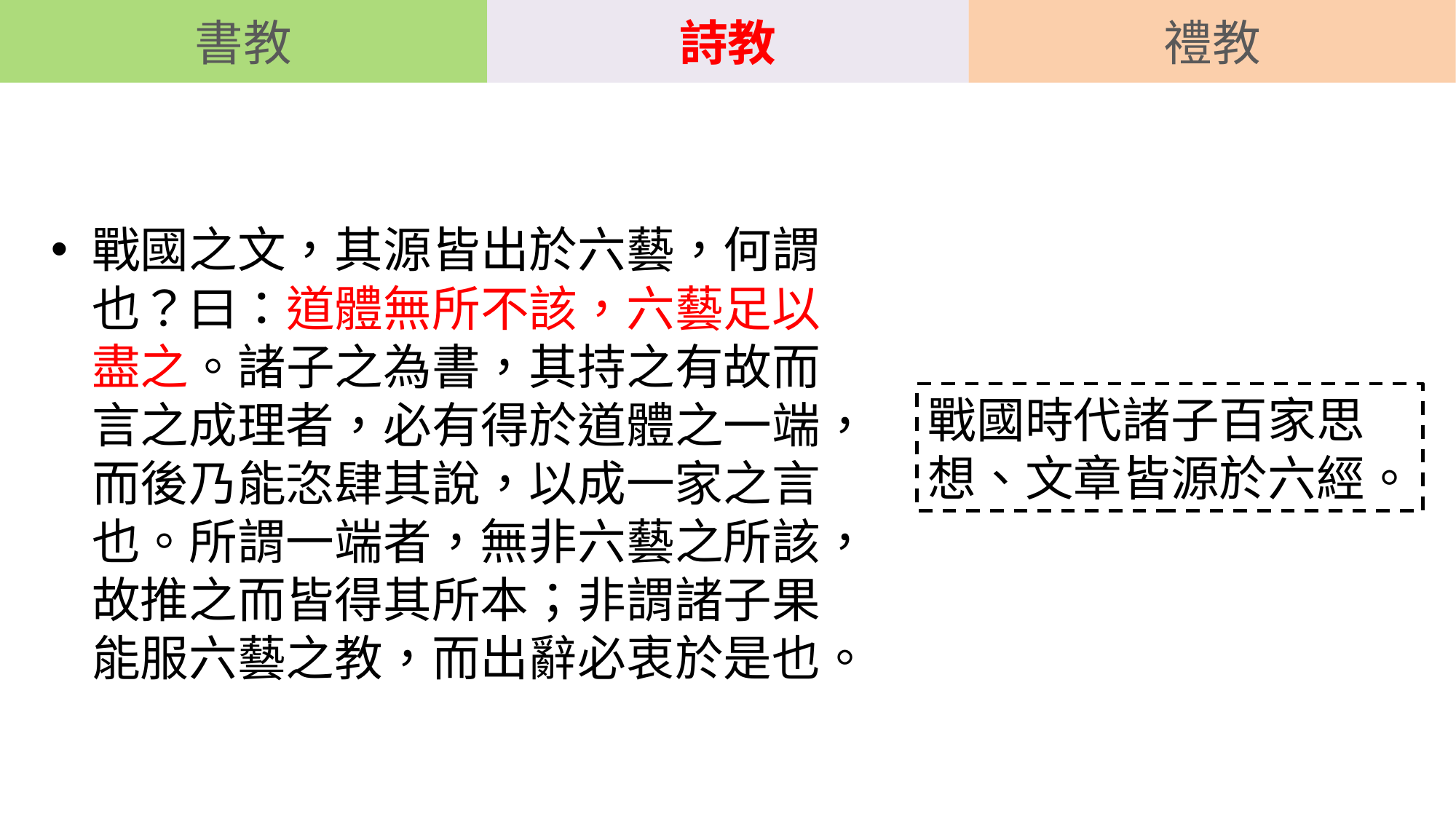

書教
詩教
禮教
戰國之文，其源皆出於六藝，何謂也？曰：道體無所不該，六藝足以盡之。諸子之為書，其持之有故而言之成理者，必有得於道體之一端，而後乃能恣肆其說，以成一家之言也。所謂一端者，無非六藝之所該，故推之而皆得其所本；非謂諸子果能服六藝之教，而出辭必衷於是也。
戰國時代諸子百家思想、文章皆源於六經。